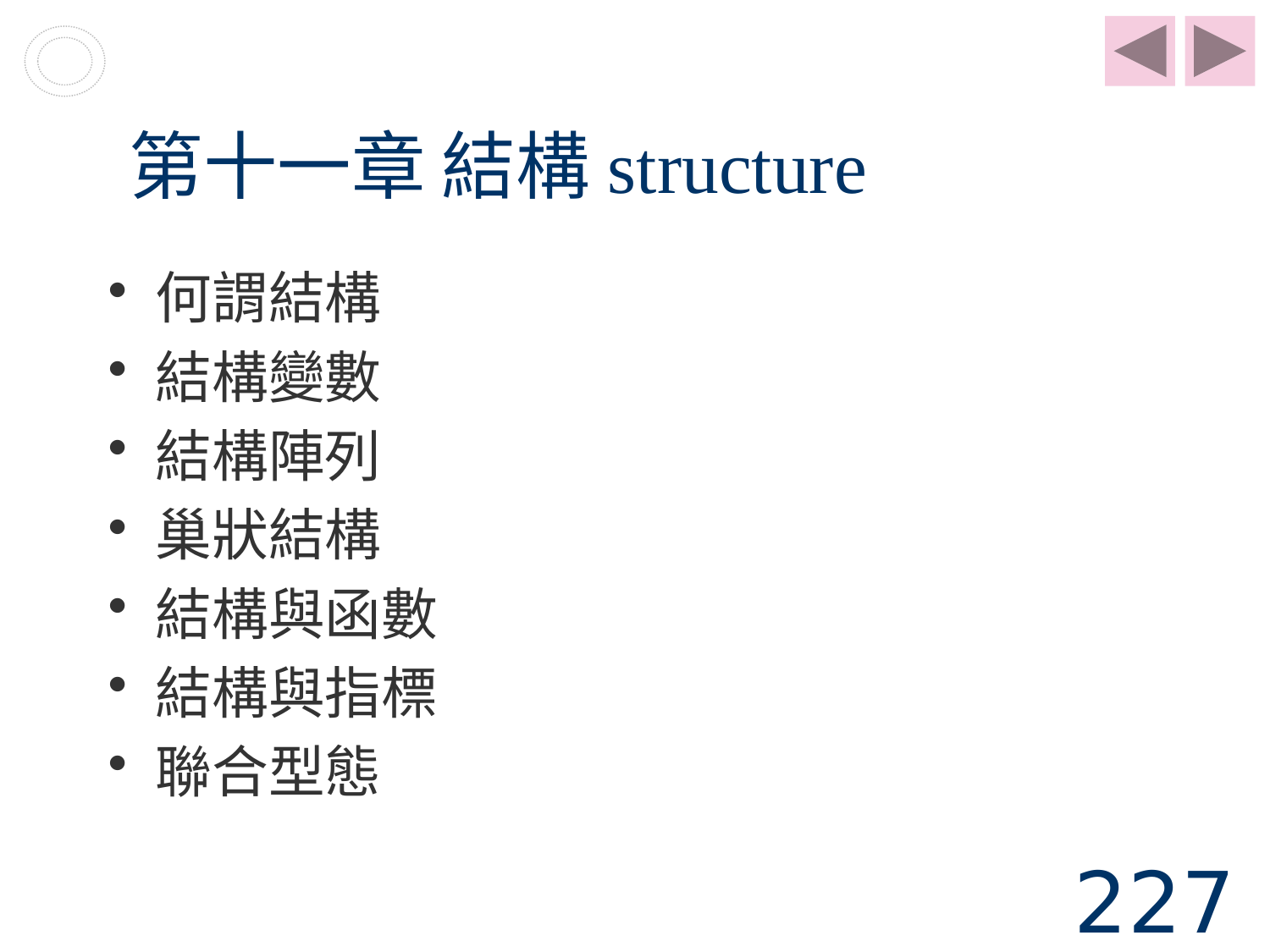

# 第十一章 結構structure
何謂結構
結構變數
結構陣列
巢狀結構
結構與函數
結構與指標
聯合型態
227